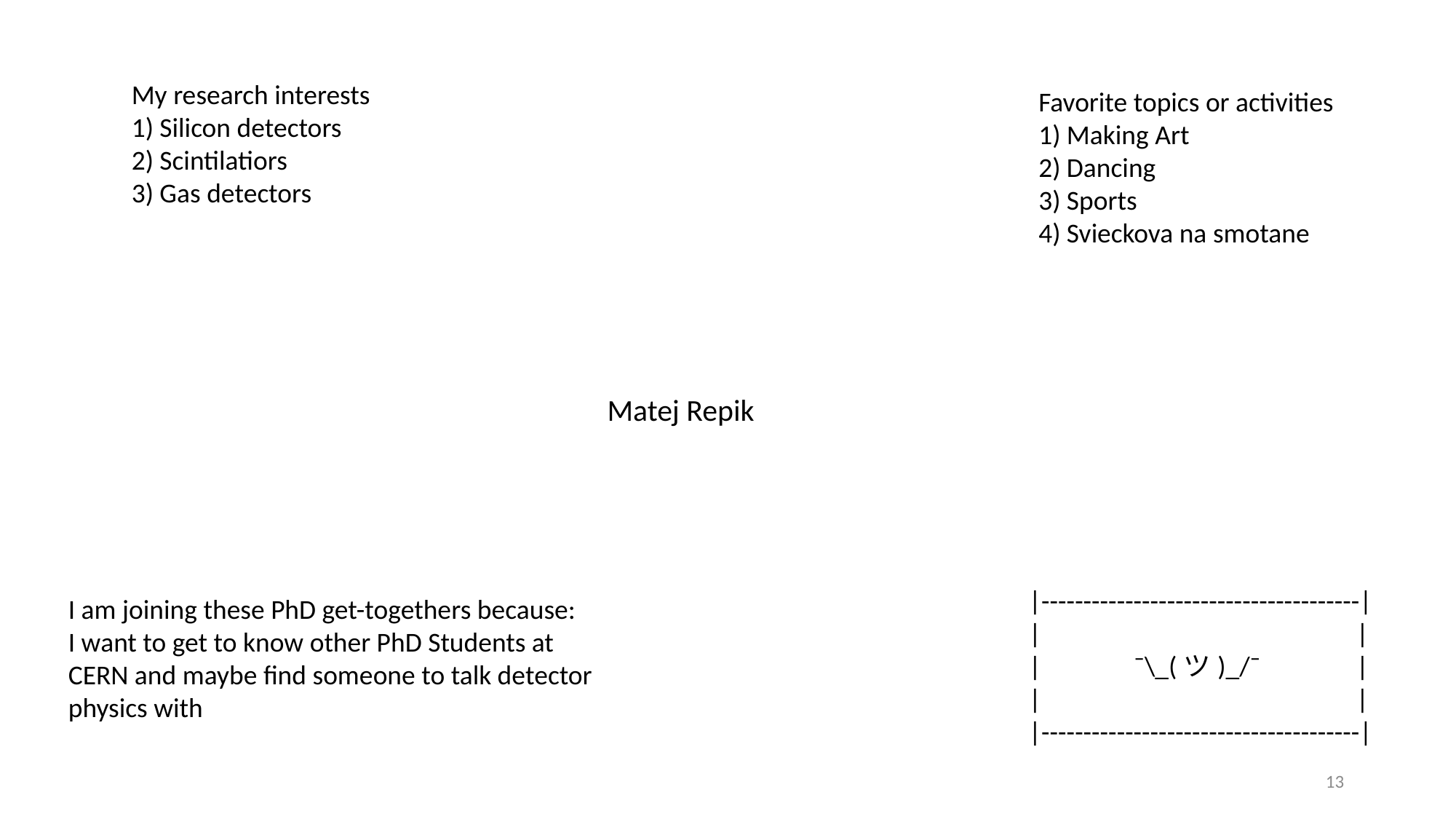

My research interests
1) Silicon detectors
2) Scintilatiors
3) Gas detectors
Favorite topics or activities
1) Making Art
2) Dancing
3) Sports
4) Svieckova na smotane

# Matej Repik
|--------------------------------------|
|                                                 	|
|               ¯\_(ツ)_/¯             	|
|                                                  	|
|--------------------------------------|
I am joining these PhD get-togethers because:
I want to get to know other PhD Students at
CERN and maybe find someone to talk detector
physics with
13